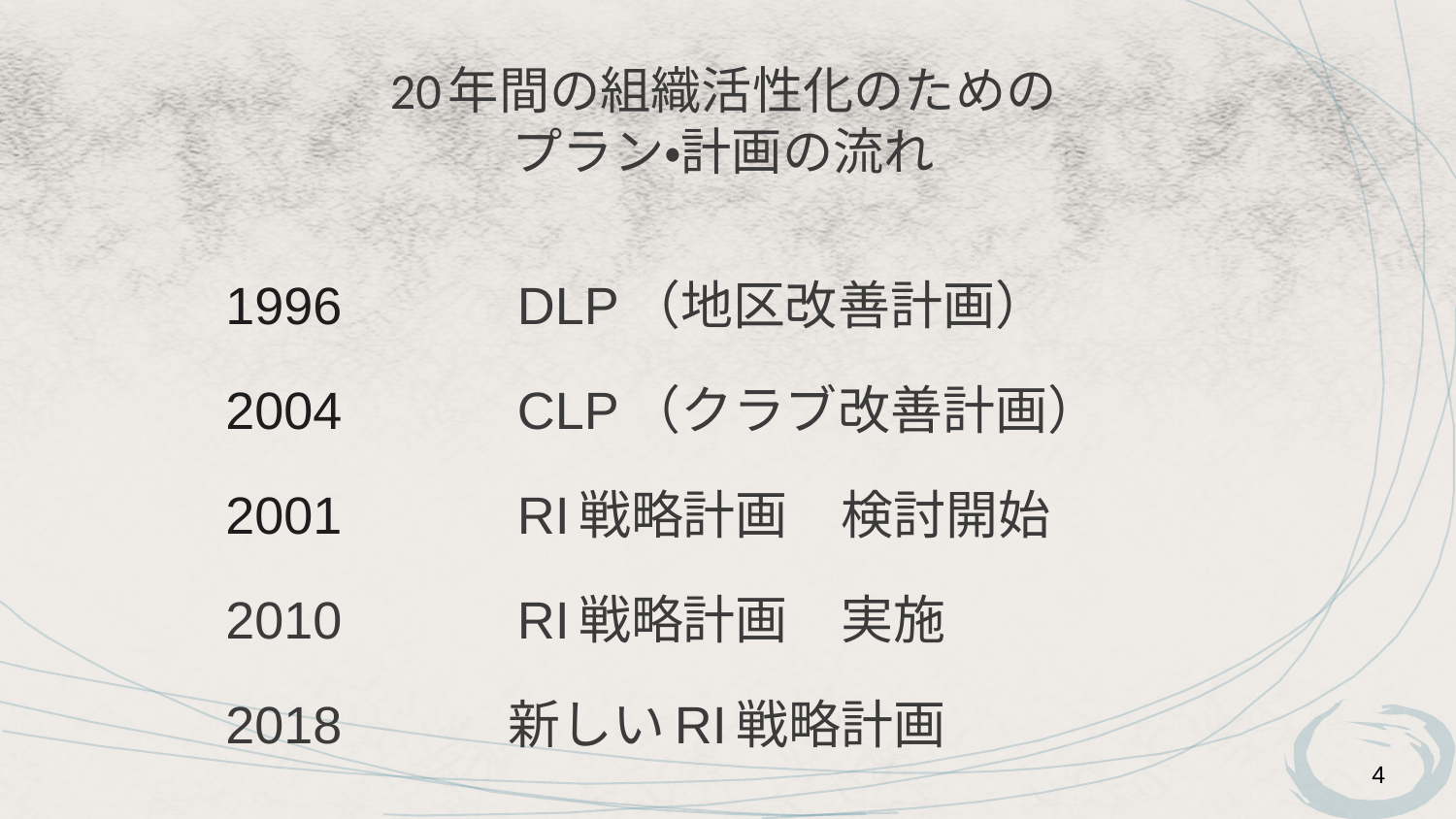

# 20年間の組織活性化のための プラン・計画の流れ
　　1996　　　DLP（地区改善計画）
　　2004　　　CLP（クラブ改善計画）
　　2001　　　RI戦略計画　検討開始
　　2010　　　RI戦略計画　実施
　　2018　　　新しいRI戦略計画
4